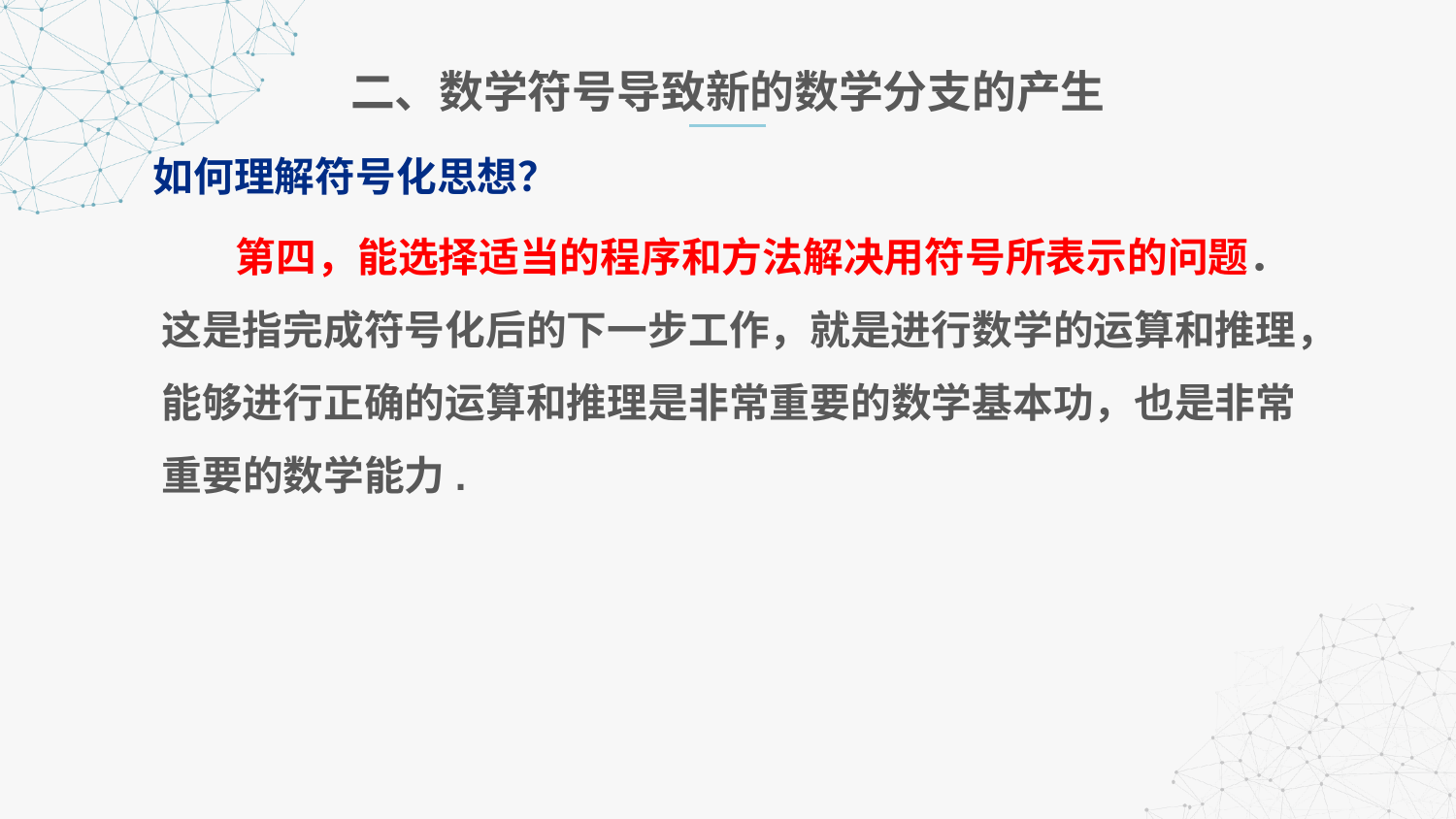

二、数学符号导致新的数学分支的产生
如何理解符号化思想？
       第四，能选择适当的程序和方法解决用符号所表示的问题．这是指完成符号化后的下一步工作，就是进行数学的运算和推理，能够进行正确的运算和推理是非常重要的数学基本功，也是非常重要的数学能力.